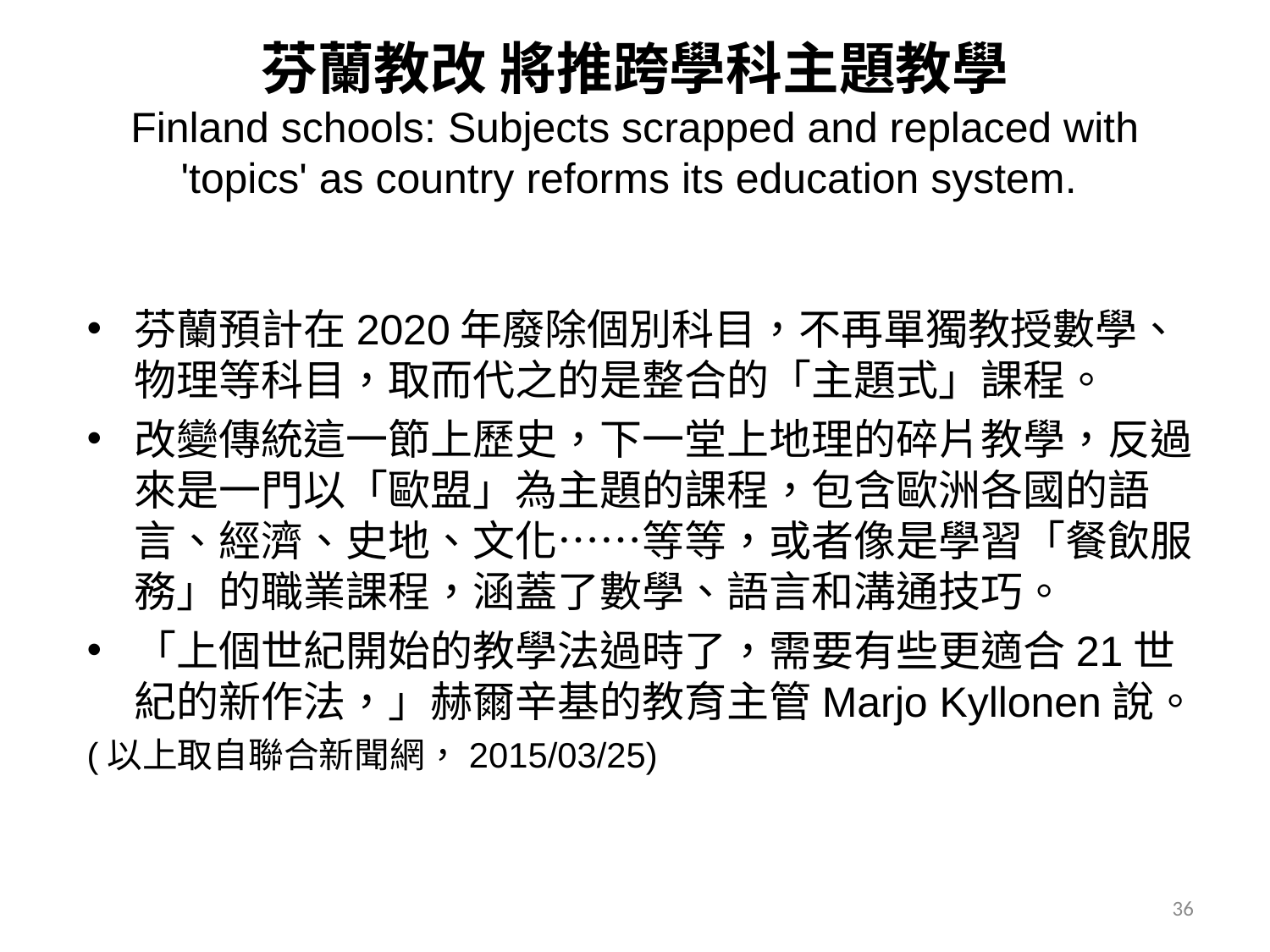

# 芬蘭教改 將推跨學科主題教學 Finland schools: Subjects scrapped and replaced with 'topics' as country reforms its education system.
芬蘭預計在2020年廢除個別科目，不再單獨教授數學、物理等科目，取而代之的是整合的「主題式」課程。
改變傳統這一節上歷史，下一堂上地理的碎片教學，反過來是一門以「歐盟」為主題的課程，包含歐洲各國的語言、經濟、史地、文化……等等，或者像是學習「餐飲服務」的職業課程，涵蓋了數學、語言和溝通技巧。
「上個世紀開始的教學法過時了，需要有些更適合21世紀的新作法，」赫爾辛基的教育主管Marjo Kyllonen說。
(以上取自聯合新聞網，2015/03/25)
36